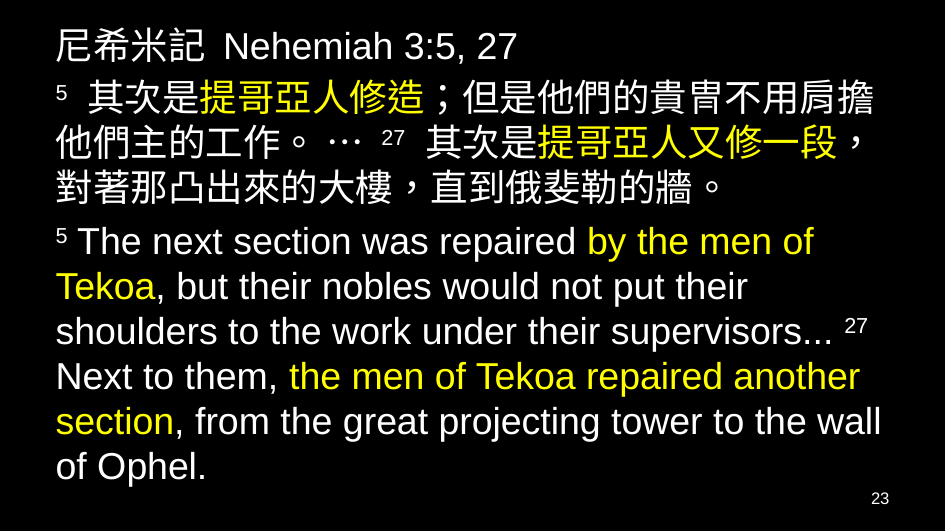

尼希米記 Nehemiah 3:5, 27
5 其次是提哥亞人修造；但是他們的貴冑不用肩擔他們主的工作。 … 27 其次是提哥亞人又修一段，對著那凸出來的大樓，直到俄斐勒的牆。
5 The next section was repaired by the men of Tekoa, but their nobles would not put their shoulders to the work under their supervisors... 27 Next to them, the men of Tekoa repaired another section, from the great projecting tower to the wall of Ophel.

23